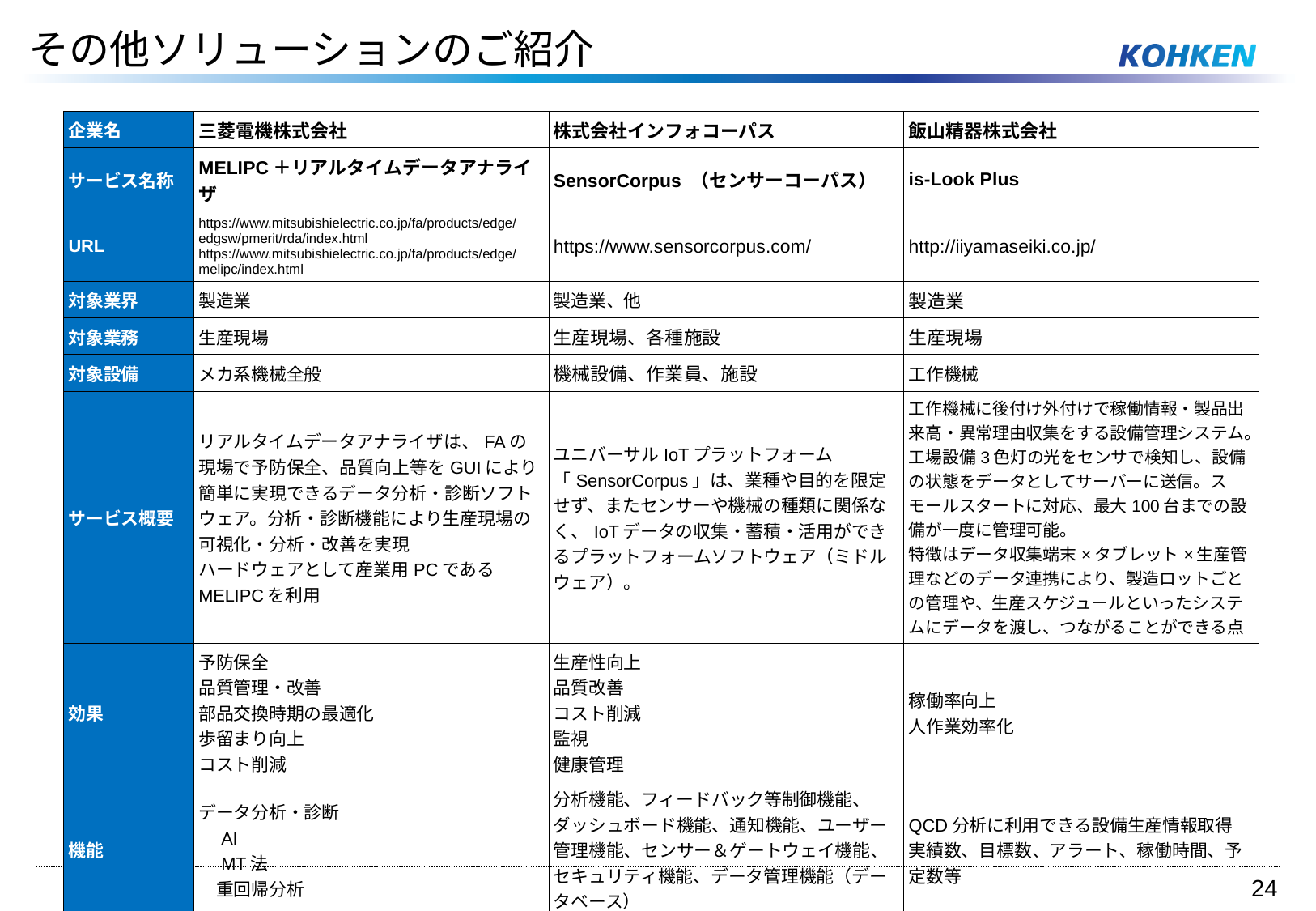

その他ソリューションのご紹介
| 企業名 | 三菱電機株式会社 | 株式会社インフォコーパス | 飯山精器株式会社 |
| --- | --- | --- | --- |
| サービス名称 | MELIPC＋リアルタイムデータアナライザ | SensorCorpus （センサーコーパス） | is-Look Plus |
| URL | https://www.mitsubishielectric.co.jp/fa/products/edge/edgsw/pmerit/rda/index.html https://www.mitsubishielectric.co.jp/fa/products/edge/melipc/index.html | https://www.sensorcorpus.com/ | http://iiyamaseiki.co.jp/ |
| 対象業界 | 製造業 | 製造業、他 | 製造業 |
| 対象業務 | 生産現場 | 生産現場、各種施設 | 生産現場 |
| 対象設備 | メカ系機械全般 | 機械設備、作業員、施設 | 工作機械 |
| サービス概要 | リアルタイムデータアナライザは、FAの現場で予防保全、品質向上等をGUIにより簡単に実現できるデータ分析・診断ソフトウェア。分析・診断機能により生産現場の可視化・分析・改善を実現 ハードウェアとして産業用PCであるMELIPCを利用 | ユニバーサルIoTプラットフォーム「SensorCorpus」は、業種や目的を限定せず、またセンサーや機械の種類に関係なく、IoTデータの収集・蓄積・活用ができるプラットフォームソフトウェア（ミドルウェア）。 | 工作機械に後付け外付けで稼働情報・製品出来高・異常理由収集をする設備管理システム。工場設備3色灯の光をセンサで検知し、設備の状態をデータとしてサーバーに送信。スモールスタートに対応、最大100台までの設備が一度に管理可能。 特徴はデータ収集端末×タブレット×生産管理などのデータ連携により、製造ロットごとの管理や、生産スケジュールといったシステムにデータを渡し、つながることができる点 |
| 効果 | 予防保全 品質管理・改善 部品交換時期の最適化 歩留まり向上 コスト削減 | 生産性向上 品質改善 コスト削減 監視 健康管理 | 稼働率向上 人作業効率化 |
| 機能 | データ分析・診断 　AI 　MT法 　重回帰分析 | 分析機能、フィードバック等制御機能、ダッシュボード機能、通知機能、ユーザー管理機能、センサー＆ゲートウェイ機能、セキュリティ機能、データ管理機能（データベース） | QCD分析に利用できる設備生産情報取得 実績数、目標数、アラート、稼働時間、予定数等 |
| AI対応 | 有 | 無 | 無 |
| 分析機能 | 有 | 有 | 有 |
| 費用感 | 120万円～（初期費用） | 5万円/月～（従量課金制） | is-Look Plus:1,600,000/10台 is-Look mini:62,000円/1台 |